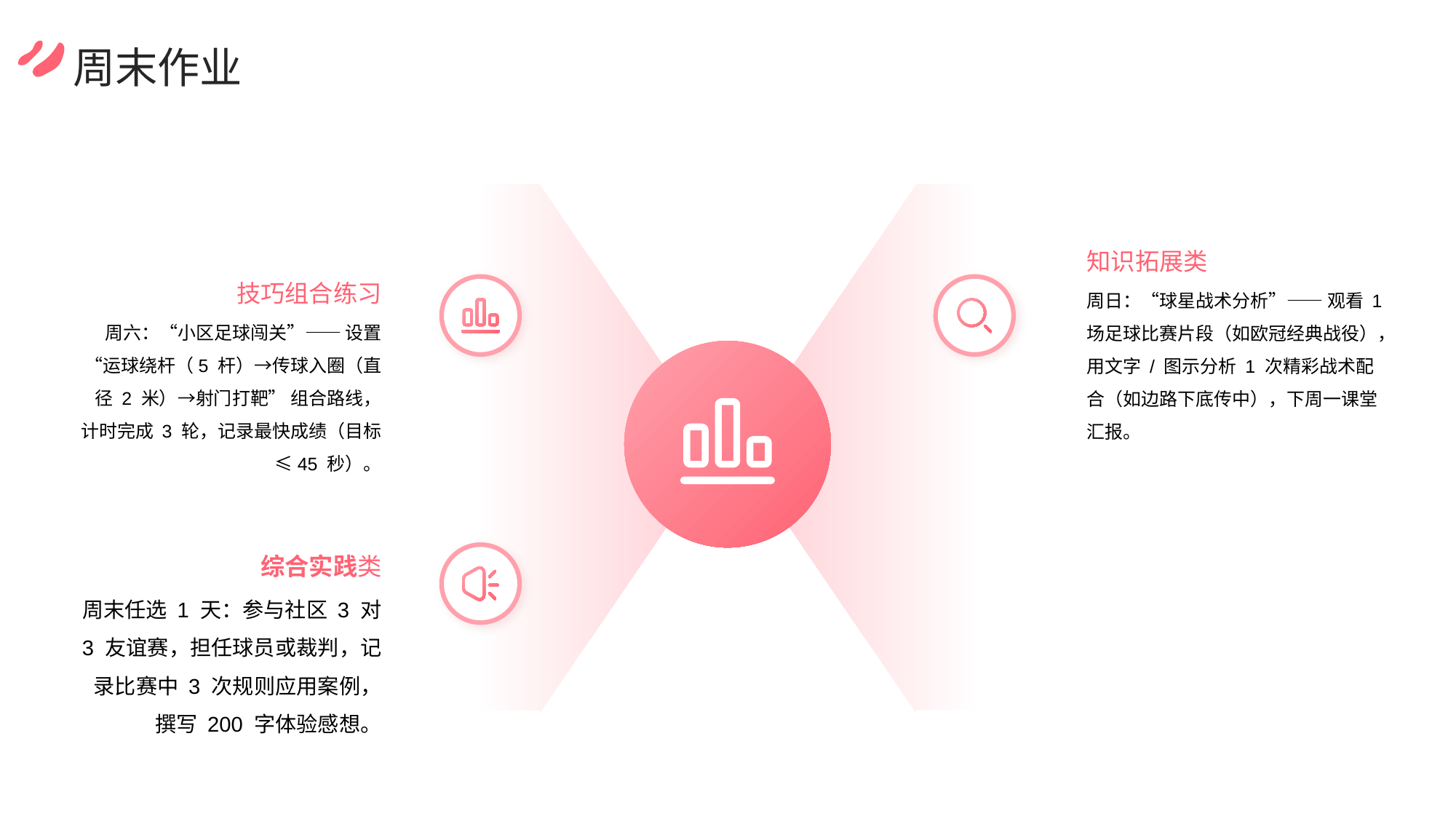

周末作业

知识拓展类
技巧组合练习

周日：“球星战术分析”—— 观看 1 场足球比赛片段（如欧冠经典战役），用文字 / 图示分析 1 次精彩战术配合（如边路下底传中），下周一课堂汇报。

周六：“小区足球闯关”—— 设置 “运球绕杆（5 杆）→传球入圈（直径 2 米）→射门打靶” 组合路线，计时完成 3 轮，记录最快成绩（目标≤45 秒）。

综合实践类

周末任选 1 天：参与社区 3 对 3 友谊赛，担任球员或裁判，记录比赛中 3 次规则应用案例，撰写 200 字体验感想。